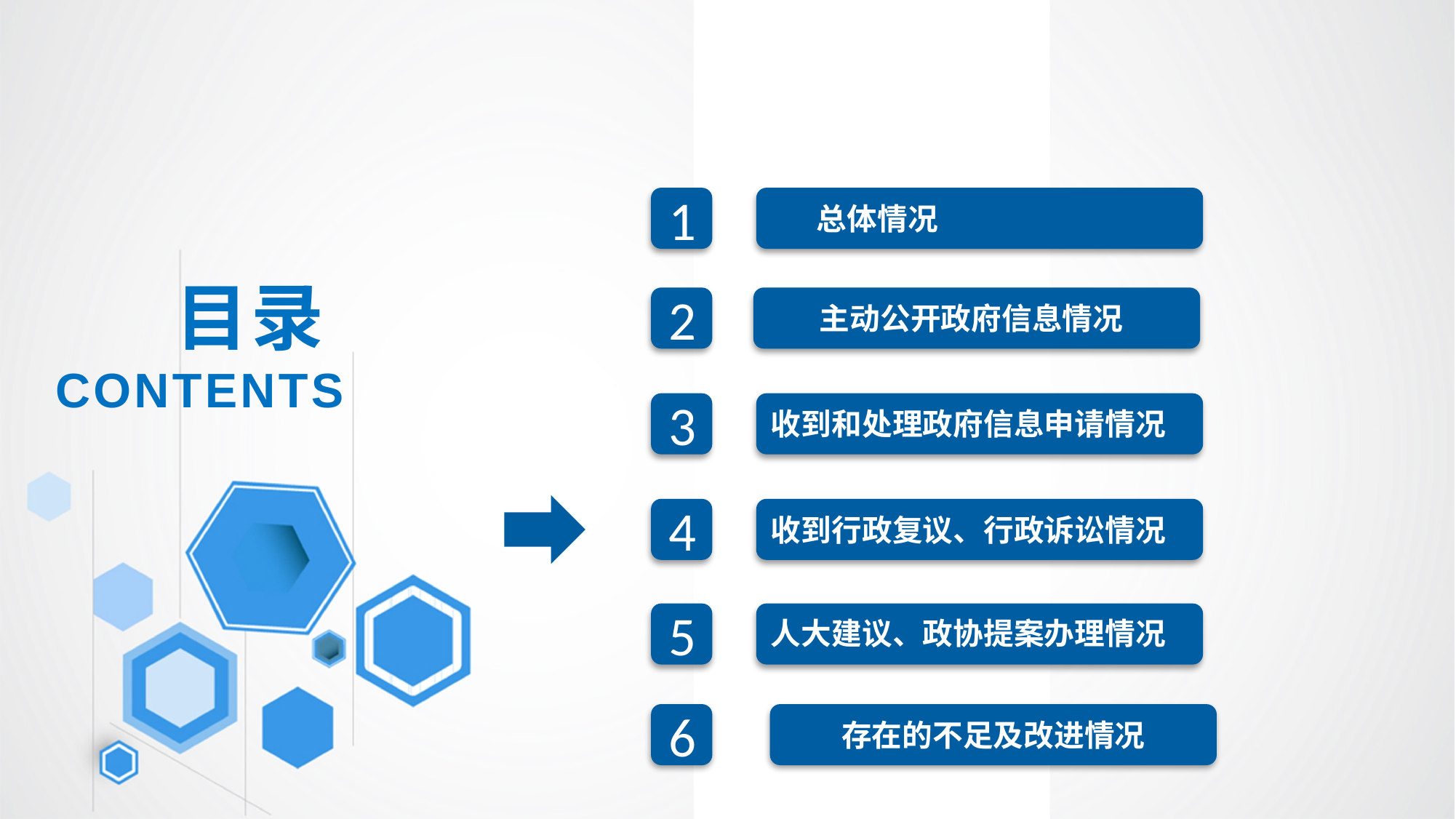

1

总体情况
目录
CONTENTS
2

主动公开政府信息情况
3

收到和处理政府信息申请情况

4

收到行政复议、行政诉讼情况
5

人大建议、政协提案办理情况
6
存在的不足及改进情况